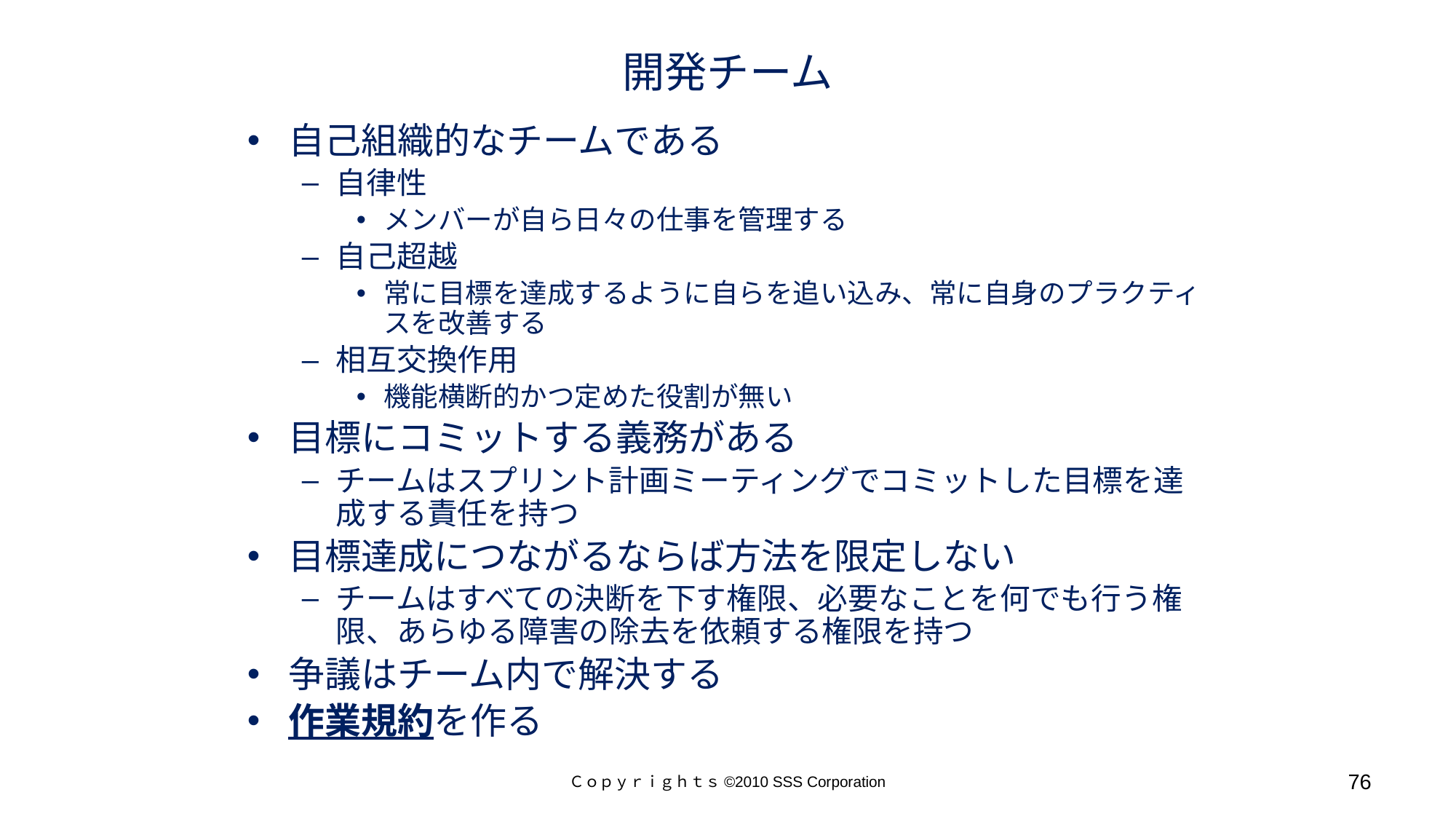

# 開発チーム
自己組織的なチームである
自律性
メンバーが自ら日々の仕事を管理する
自己超越
常に目標を達成するように自らを追い込み、常に自身のプラクティスを改善する
相互交換作用
機能横断的かつ定めた役割が無い
目標にコミットする義務がある
チームはスプリント計画ミーティングでコミットした目標を達成する責任を持つ
目標達成につながるならば方法を限定しない
チームはすべての決断を下す権限、必要なことを何でも行う権限、あらゆる障害の除去を依頼する権限を持つ
争議はチーム内で解決する
作業規約を作る
Ｃｏｐｙｒｉｇｈｔｓ©2010 SSS Corporation
76